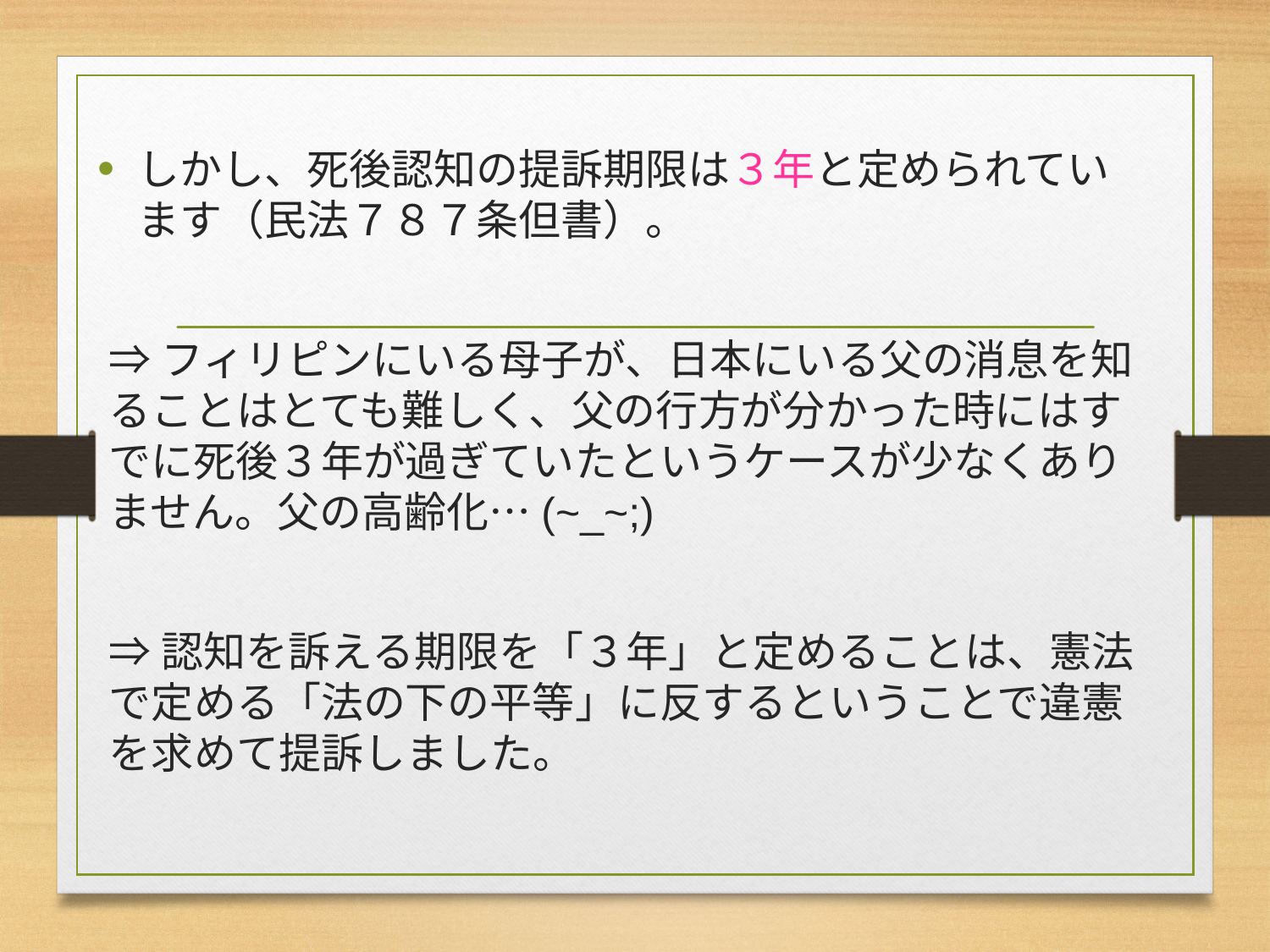

しかし、死後認知の提訴期限は３年と定められています（民法７８７条但書）。

⇒フィリピンにいる母子が、日本にいる父の消息を知ることはとても難しく、父の行方が分かった時にはすでに死後３年が過ぎていたというケースが少なくありません。父の高齢化…(~_~;)

⇒認知を訴える期限を「３年」と定めることは、憲法で定める「法の下の平等」に反するということで違憲を求めて提訴しました。